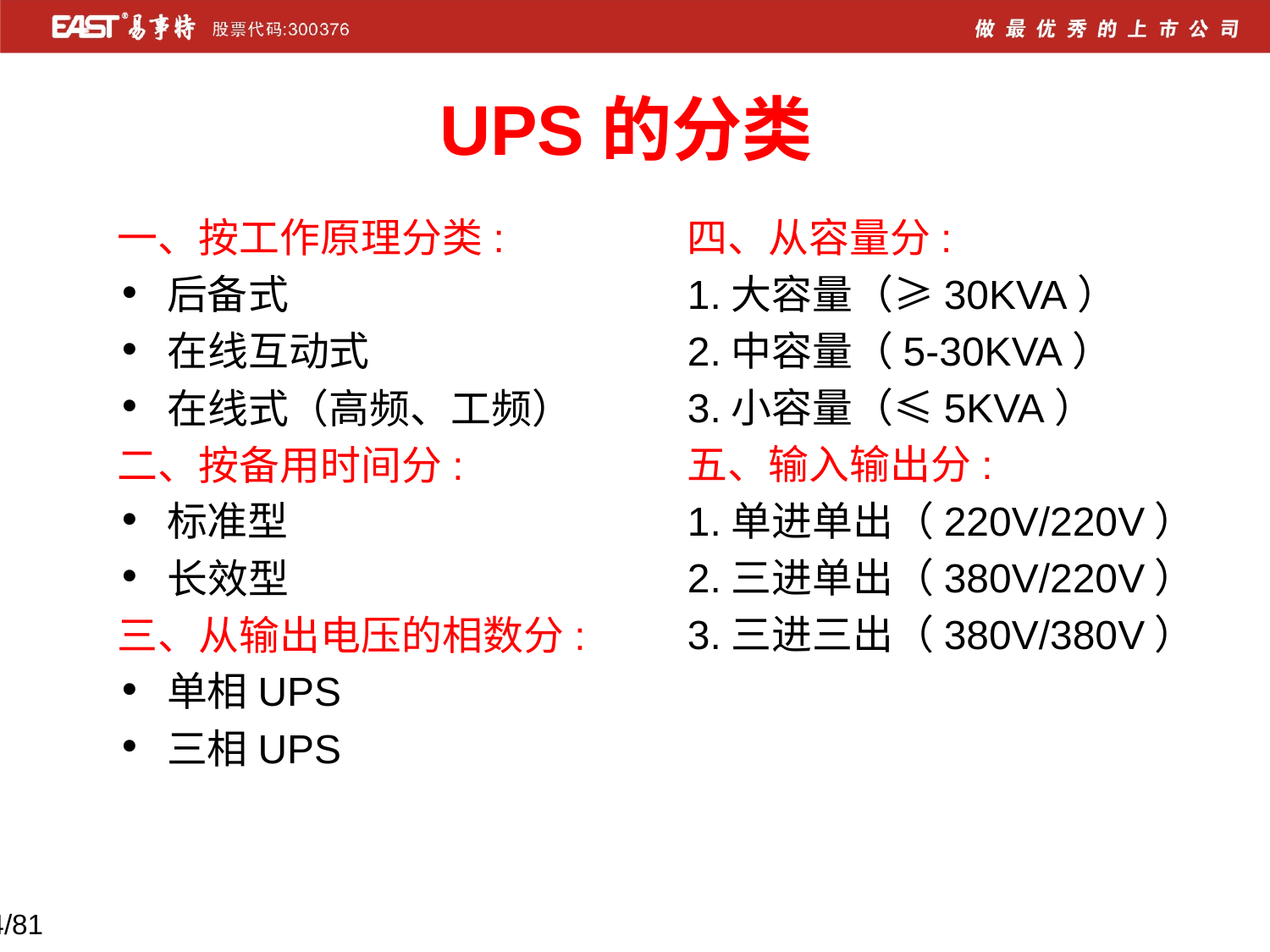

UPS的分类
一、按工作原理分类:
后备式
在线互动式
在线式（高频、工频）
二、按备用时间分:
标准型
长效型
三、从输出电压的相数分:
单相UPS
三相UPS

四、从容量分:
1.大容量（≥30KVA）
2.中容量（5-30KVA）
3.小容量（≤5KVA）
五、输入输出分:
1.单进单出（220V/220V）
2.三进单出（380V/220V）
3.三进三出（380V/380V）